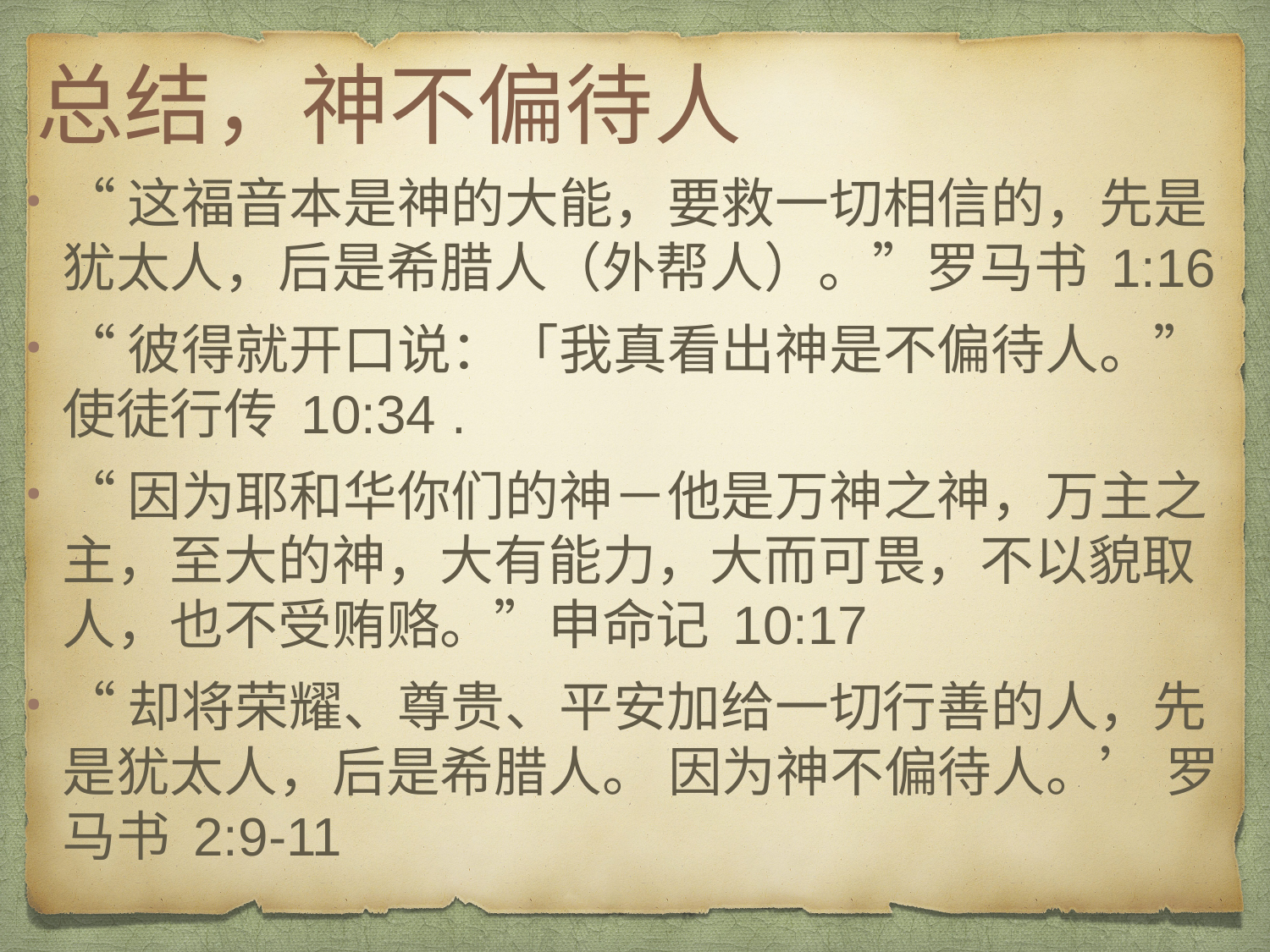

# 总结，神不偏待人
“这福音本是神的大能，要救一切相信的，先是犹太人，后是希腊人（外帮人）。”罗马书 1:16
“彼得就开口说：「我真看出神是不偏待人。”使徒行传 10:34 .
“因为耶和华你们的神－他是万神之神，万主之主，至大的神，大有能力，大而可畏，不以貌取人，也不受贿赂。”申命记 10:17
“却将荣耀、尊贵、平安加给一切行善的人，先是犹太人，后是希腊人。 因为神不偏待人。’ 罗马书 2:9-11